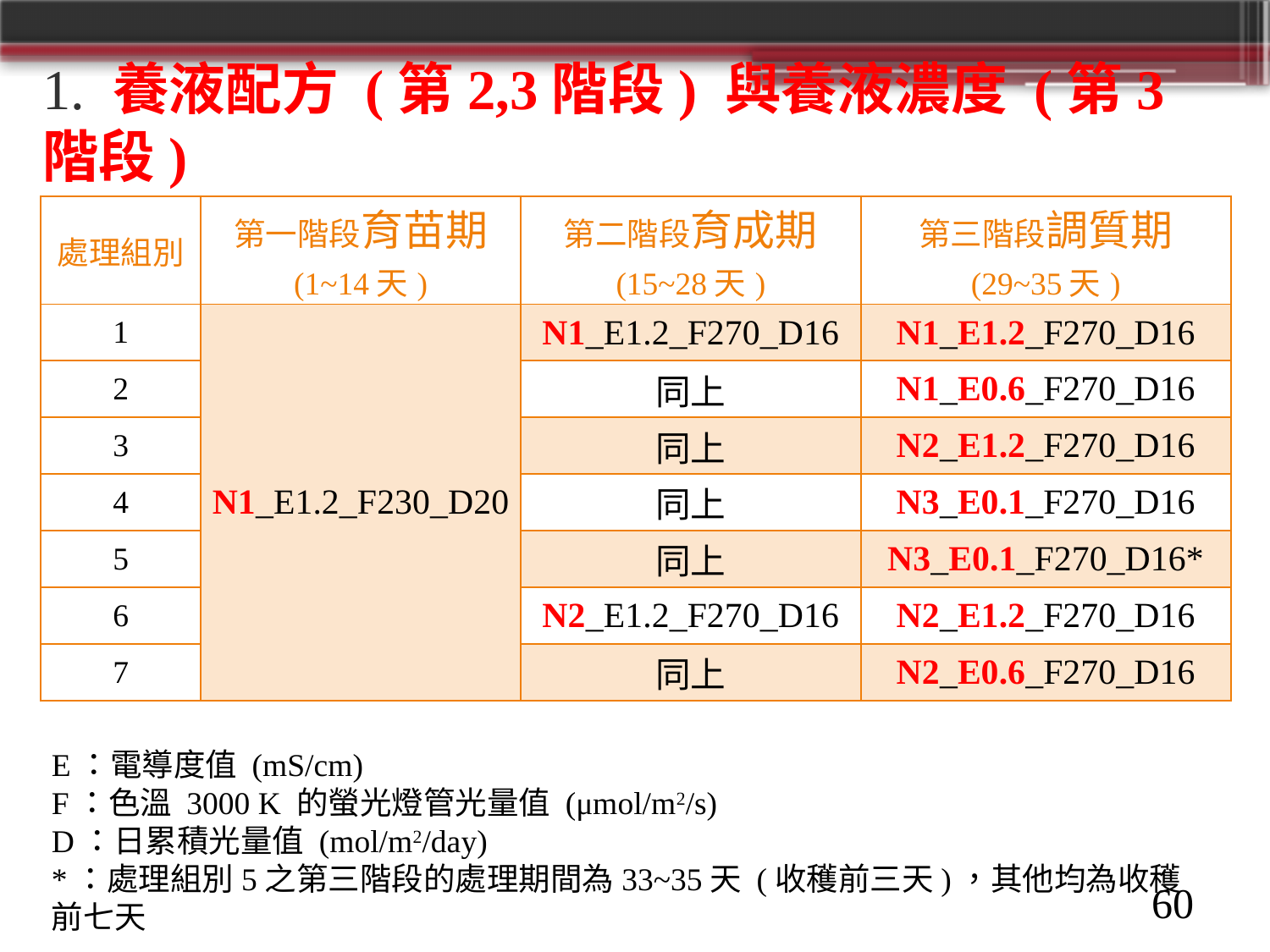

# 1. 養液配方 (第2,3階段) 與養液濃度 (第3階段)
| 處理組別 | 第一階段育苗期 (1~14天) | 第二階段育成期 (15~28天) | 第三階段調質期 (29~35天) |
| --- | --- | --- | --- |
| 1 | N1\_E1.2\_F230\_D20 | N1\_E1.2\_F270\_D16 | N1\_E1.2\_F270\_D16 |
| 2 |  | 同上 | N1\_E0.6\_F270\_D16 |
| 3 |  | 同上 | N2\_E1.2\_F270\_D16 |
| 4 |  | 同上 | N3\_E0.1\_F270\_D16 |
| 5 |  | 同上 | N3\_E0.1\_F270\_D16\* |
| 6 |  | N2\_E1.2\_F270\_D16 | N2\_E1.2\_F270\_D16 |
| 7 |  | 同上 | N2\_E0.6\_F270\_D16 |
N1：迦南農場配方，N2：花寶1號，N3：清水
E：電導度值 (mS/cm)
F：色溫 3000 K 的螢光燈管光量值 (μmol/m2/s)
D：日累積光量值 (mol/m2/day)
*：處理組別5之第三階段的處理期間為33~35天 (收穫前三天)，其他均為收穫前七天
60